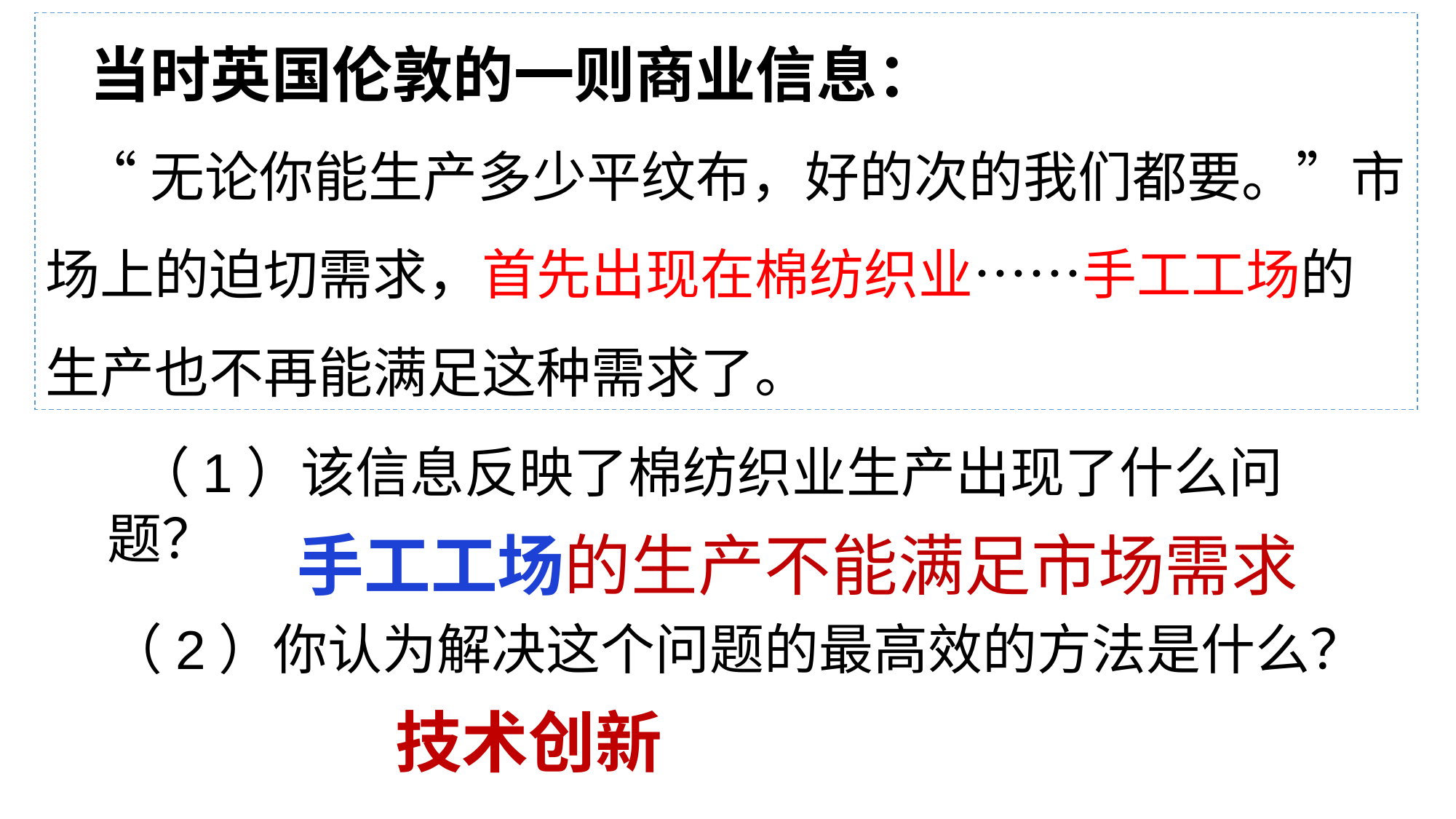

当时英国伦敦的一则商业信息：
   “无论你能生产多少平纹布，好的次的我们都要。”市场上的迫切需求，首先出现在棉纺织业……手工工场的生产也不再能满足这种需求了。
 （1）该信息反映了棉纺织业生产出现了什么问题？
手工工场的生产不能满足市场需求

（2）你认为解决这个问题的最高效的方法是什么？
技术创新